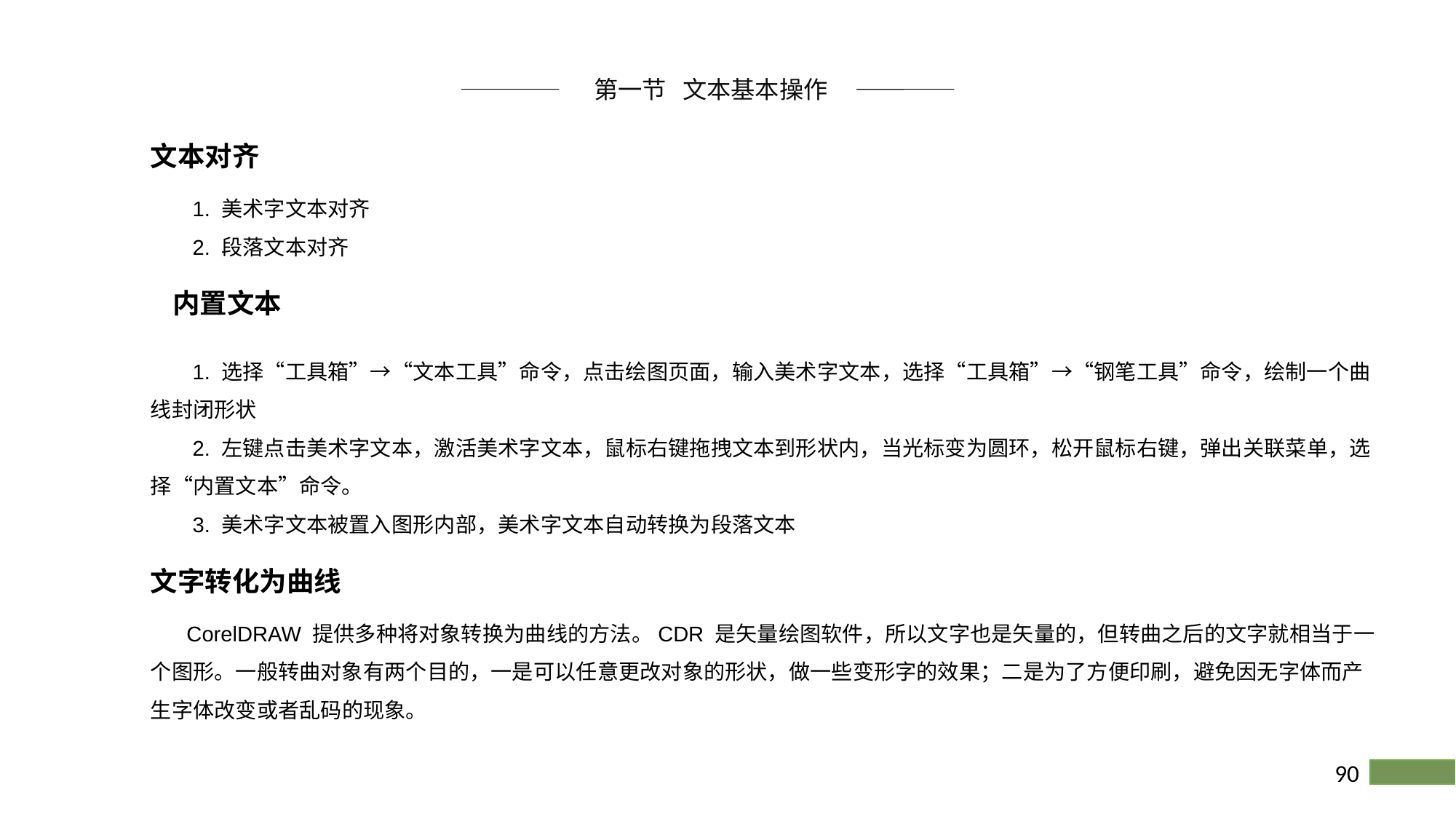

第一节   文本基本操作
文本对齐
       1. 美术字文本对齐
       2. 段落文本对齐

内置文本
       1. 选择“工具箱”→“文本工具”命令，点击绘图页面，输入美术字文本，选择“工具箱”→“钢笔工具”命令，绘制一个曲线封闭形状
       2. 左键点击美术字文本，激活美术字文本，鼠标右键拖拽文本到形状内，当光标变为圆环，松开鼠标右键，弹出关联菜单，选择“内置文本”命令。
       3. 美术字文本被置入图形内部，美术字文本自动转换为段落文本
文字转化为曲线
      CorelDRAW 提供多种将对象转换为曲线的方法。CDR 是矢量绘图软件，所以文字也是矢量的，但转曲之后的文字就相当于一个图形。一般转曲对象有两个目的，一是可以任意更改对象的形状，做一些变形字的效果；二是为了方便印刷，避免因无字体而产生字体改变或者乱码的现象。
90